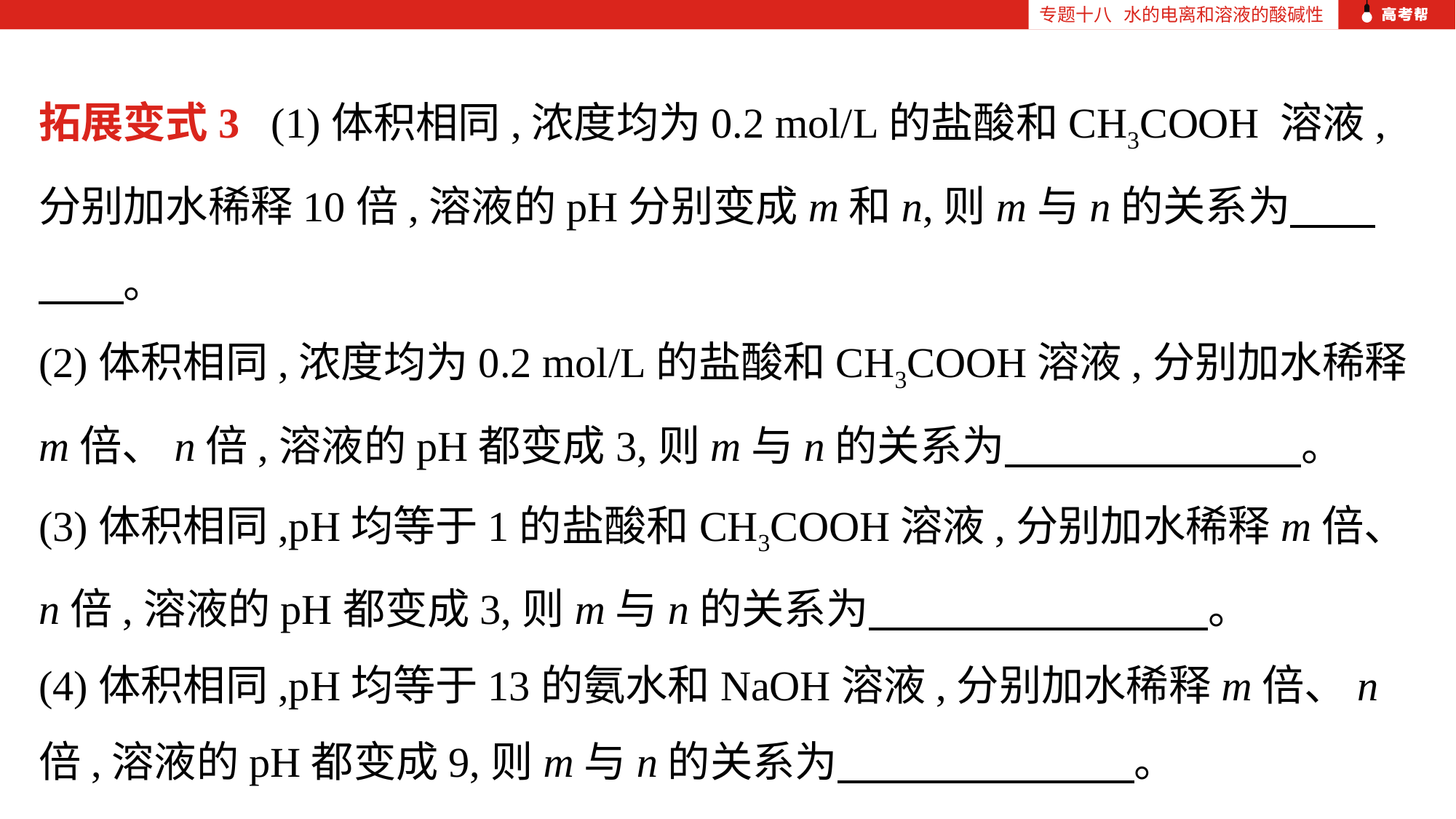

专题十八   水的电离和溶液的酸碱性

拓展变式3   (1)体积相同,浓度均为0.2 mol/L的盐酸和CH3COOH 溶液,分别加水稀释10倍,溶液的pH分别变成m和n,则m与n的关系为　　　　。
(2)体积相同,浓度均为0.2 mol/L的盐酸和CH3COOH溶液,分别加水稀释m倍、n倍,溶液的pH都变成3,则m与n的关系为　　　　　　　。
(3)体积相同,pH均等于1的盐酸和CH3COOH溶液,分别加水稀释m倍、n倍,溶液的pH都变成3,则m与n的关系为　　　　　　　　。
(4)体积相同,pH均等于13的氨水和NaOH溶液,分别加水稀释m倍、n倍,溶液的pH都变成9,则m与n的关系为　　　　　　　。